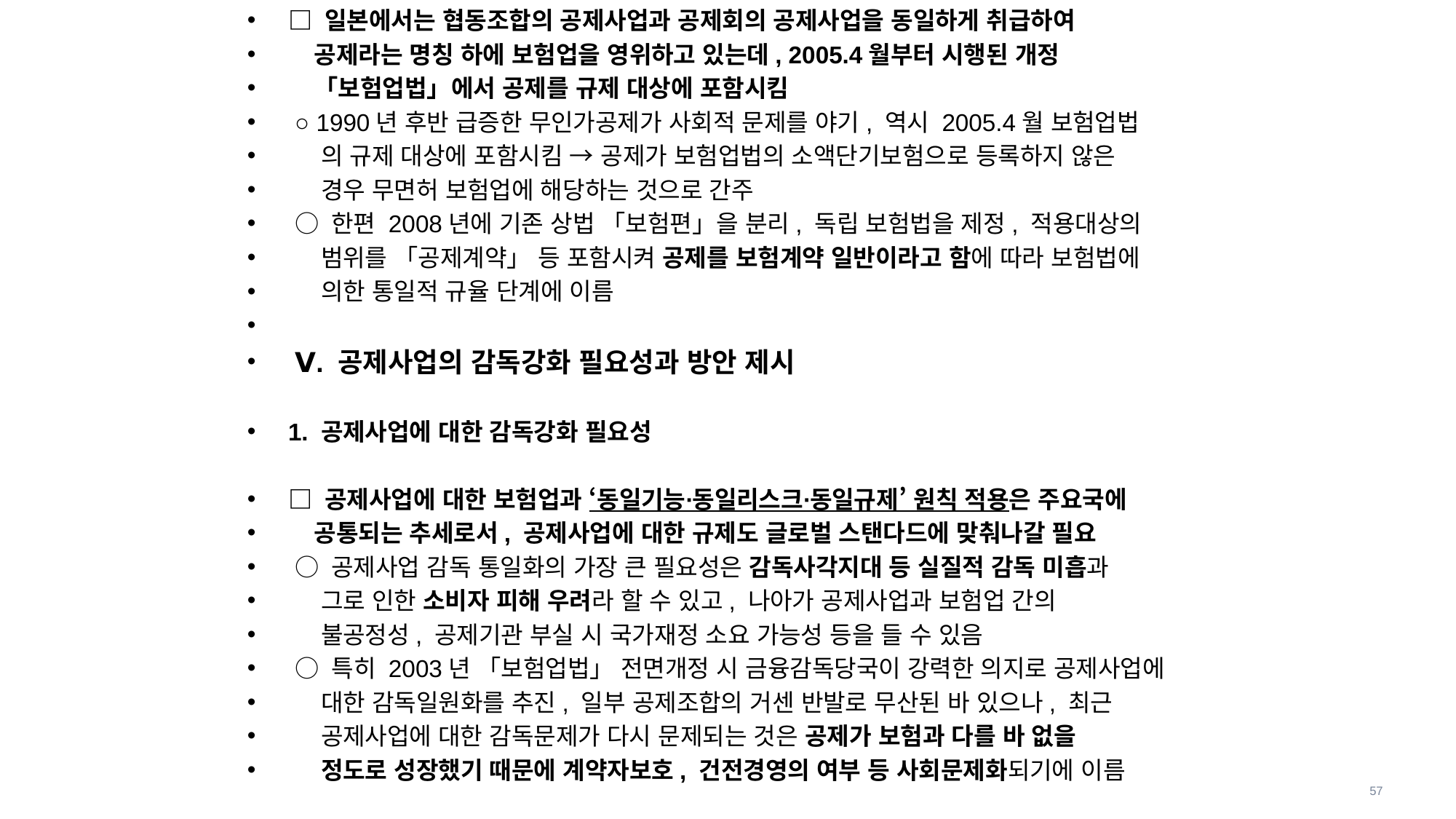

□ 일본에서는 협동조합의 공제사업과 공제회의 공제사업을 동일하게 취급하여
   공제라는 명칭 하에 보험업을 영위하고 있는데, 2005.4월부터 시행된 개정
   「보험업법」에서 공제를 규제 대상에 포함시킴
 ○ 1990년 후반 급증한 무인가공제가 사회적 문제를 야기, 역시 2005.4월 보험업법
    의 규제 대상에 포함시킴 → 공제가 보험업법의 소액단기보험으로 등록하지 않은
    경우 무면허 보험업에 해당하는 것으로 간주
 ○ 한편 2008년에 기존 상법 「보험편」을 분리, 독립 보험법을 제정, 적용대상의
    범위를 「공제계약」 등 포함시켜 공제를 보험계약 일반이라고 함에 따라 보험법에
    의한 통일적 규율 단계에 이름

 Ⅴ. 공제사업의 감독강화 필요성과 방안 제시

1. 공제사업에 대한 감독강화 필요성

□ 공제사업에 대한 보험업과 ‘동일기능∙동일리스크∙동일규제’ 원칙 적용은 주요국에
   공통되는 추세로서, 공제사업에 대한 규제도 글로벌 스탠다드에 맞춰나갈 필요
 ○ 공제사업 감독 통일화의 가장 큰 필요성은 감독사각지대 등 실질적 감독 미흡과
    그로 인한 소비자 피해 우려라 할 수 있고, 나아가 공제사업과 보험업 간의
    불공정성, 공제기관 부실 시 국가재정 소요 가능성 등을 들 수 있음
 ○ 특히 2003년 「보험업법」 전면개정 시 금융감독당국이 강력한 의지로 공제사업에
    대한 감독일원화를 추진, 일부 공제조합의 거센 반발로 무산된 바 있으나, 최근
    공제사업에 대한 감독문제가 다시 문제되는 것은 공제가 보험과 다를 바 없을
    정도로 성장했기 때문에 계약자보호, 건전경영의 여부 등 사회문제화되기에 이름

57